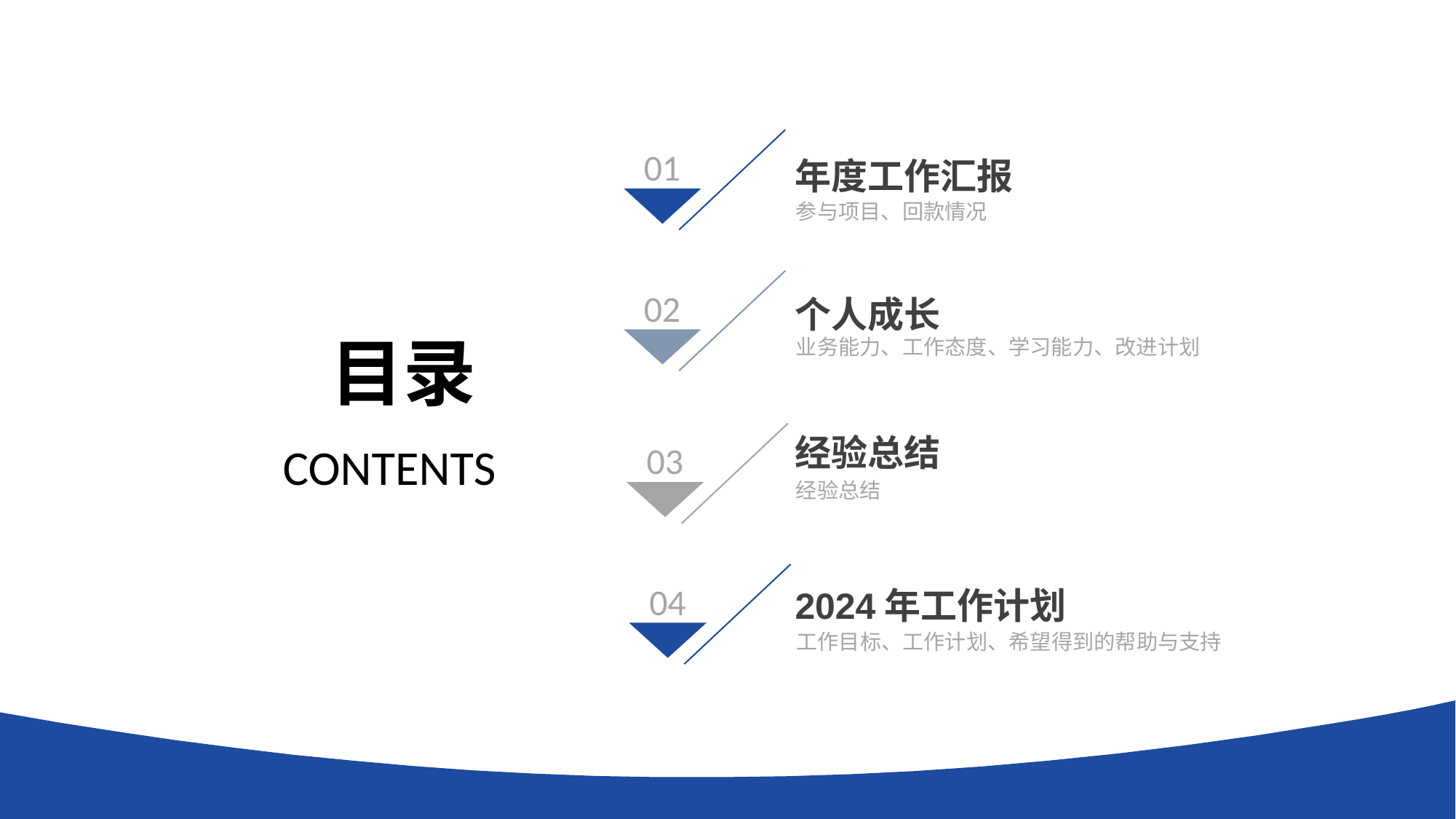

01

年度工作汇报
参与项目、回款情况
02

个人成长
业务能力、工作态度、学习能力、改进计划
经验总结
03

经验总结
04

2024年工作计划
工作目标、工作计划、希望得到的帮助与支持